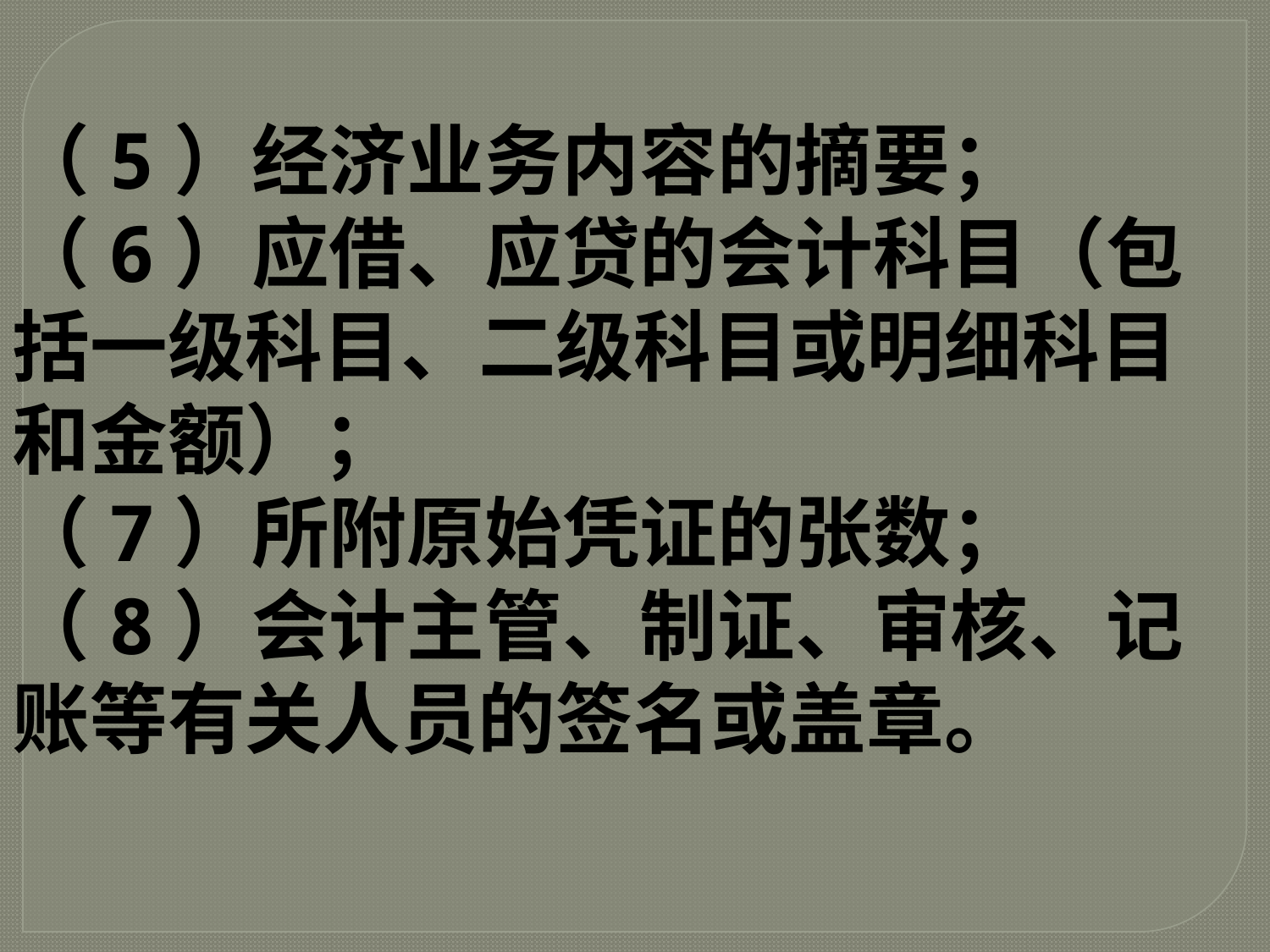

（5）经济业务内容的摘要；
（6）应借、应贷的会计科目（包括一级科目、二级科目或明细科目和金额）；
（7）所附原始凭证的张数；
（8）会计主管、制证、审核、记账等有关人员的签名或盖章。